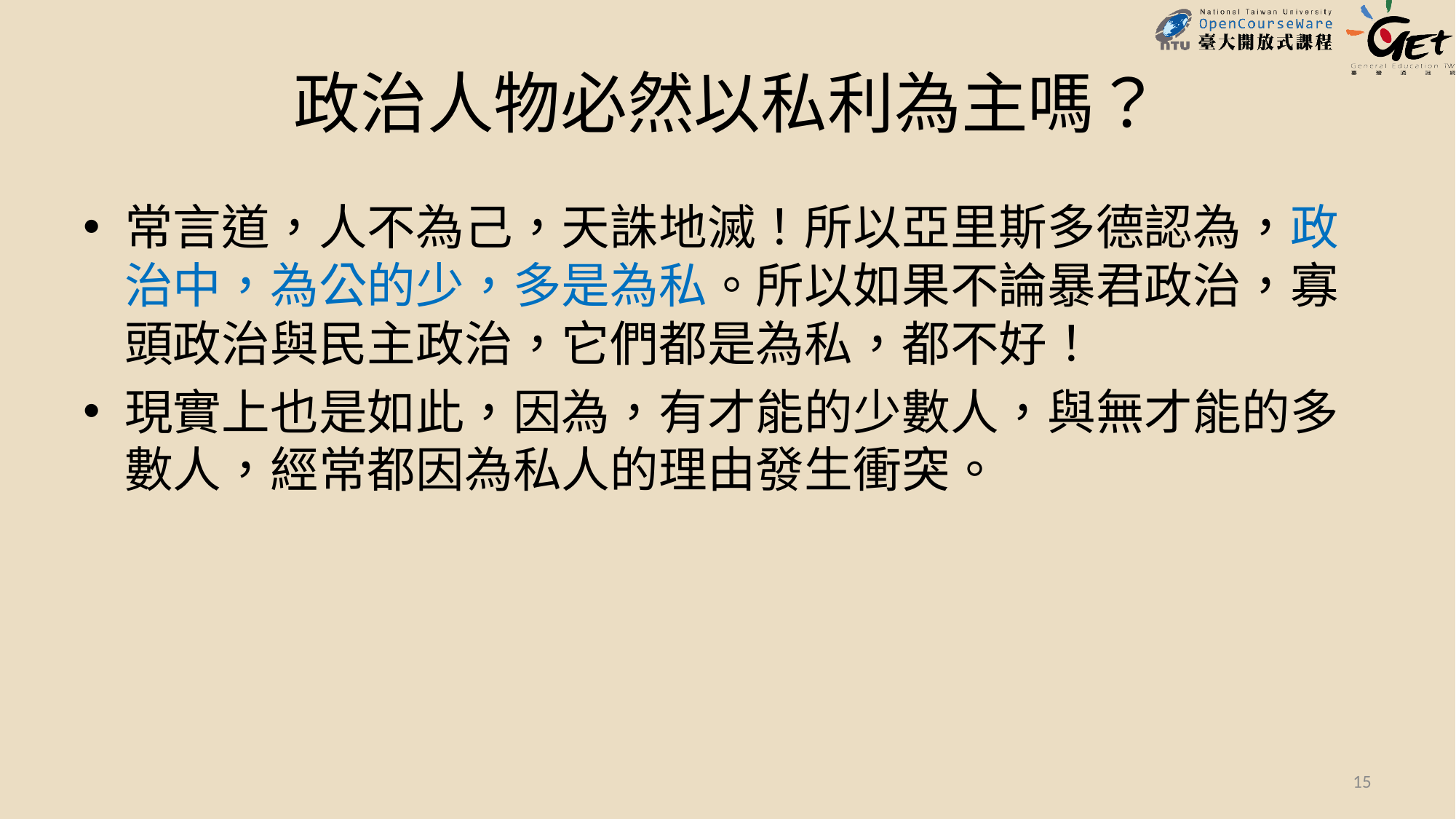

# 政治人物必然以私利為主嗎？
常言道，人不為己，天誅地滅！所以亞里斯多德認為，政治中，為公的少，多是為私。所以如果不論暴君政治，寡頭政治與民主政治，它們都是為私，都不好！
現實上也是如此，因為，有才能的少數人，與無才能的多數人，經常都因為私人的理由發生衝突。

15